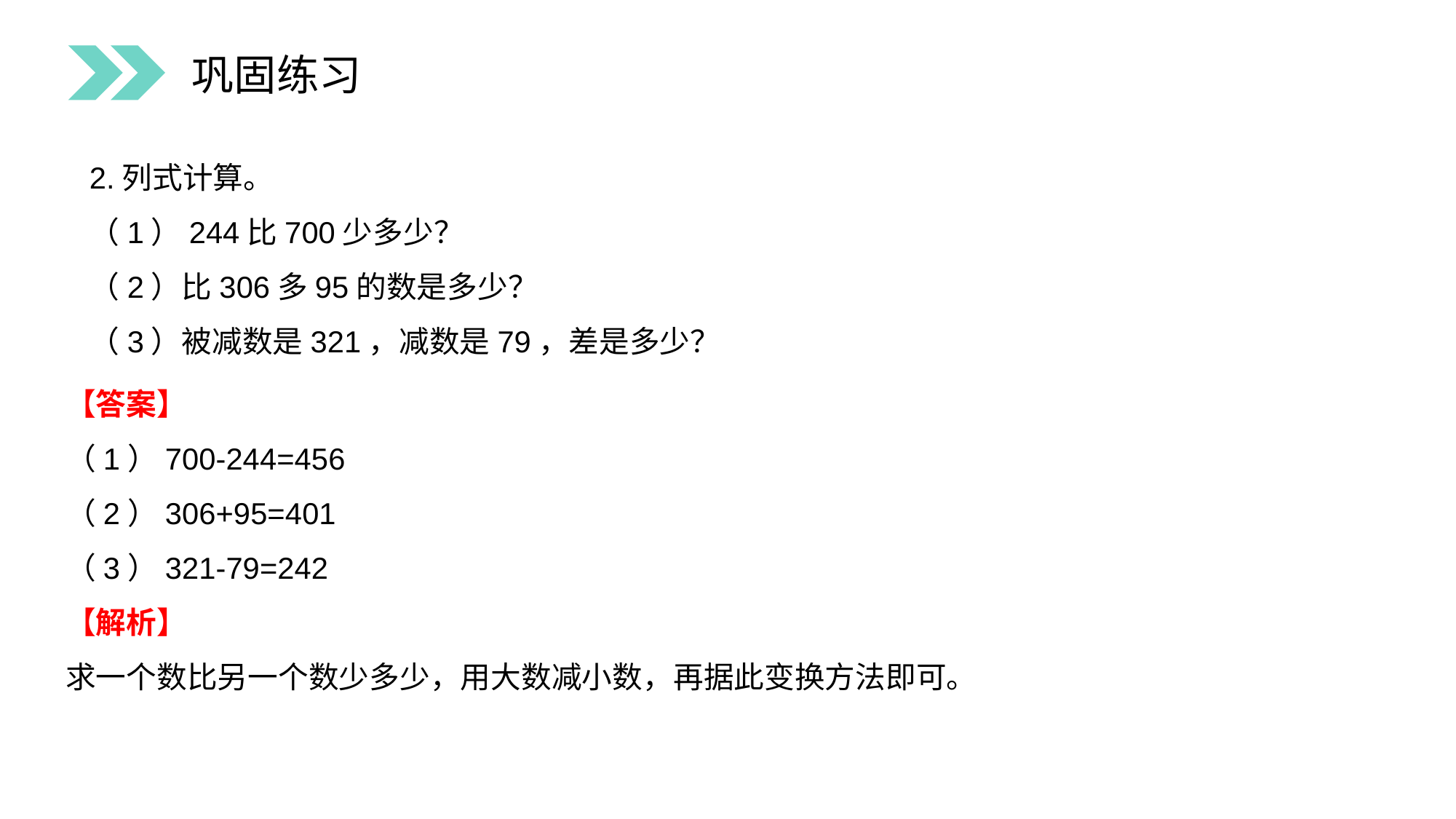

巩固练习
2.列式计算。
（1）244比700少多少？
（2）比306多95的数是多少？
（3）被减数是321，减数是79，差是多少？

【答案】
（1）700-244=456
（2）306+95=401
（3）321-79=242
【解析】
求一个数比另一个数少多少，用大数减小数，再据此变换方法即可。